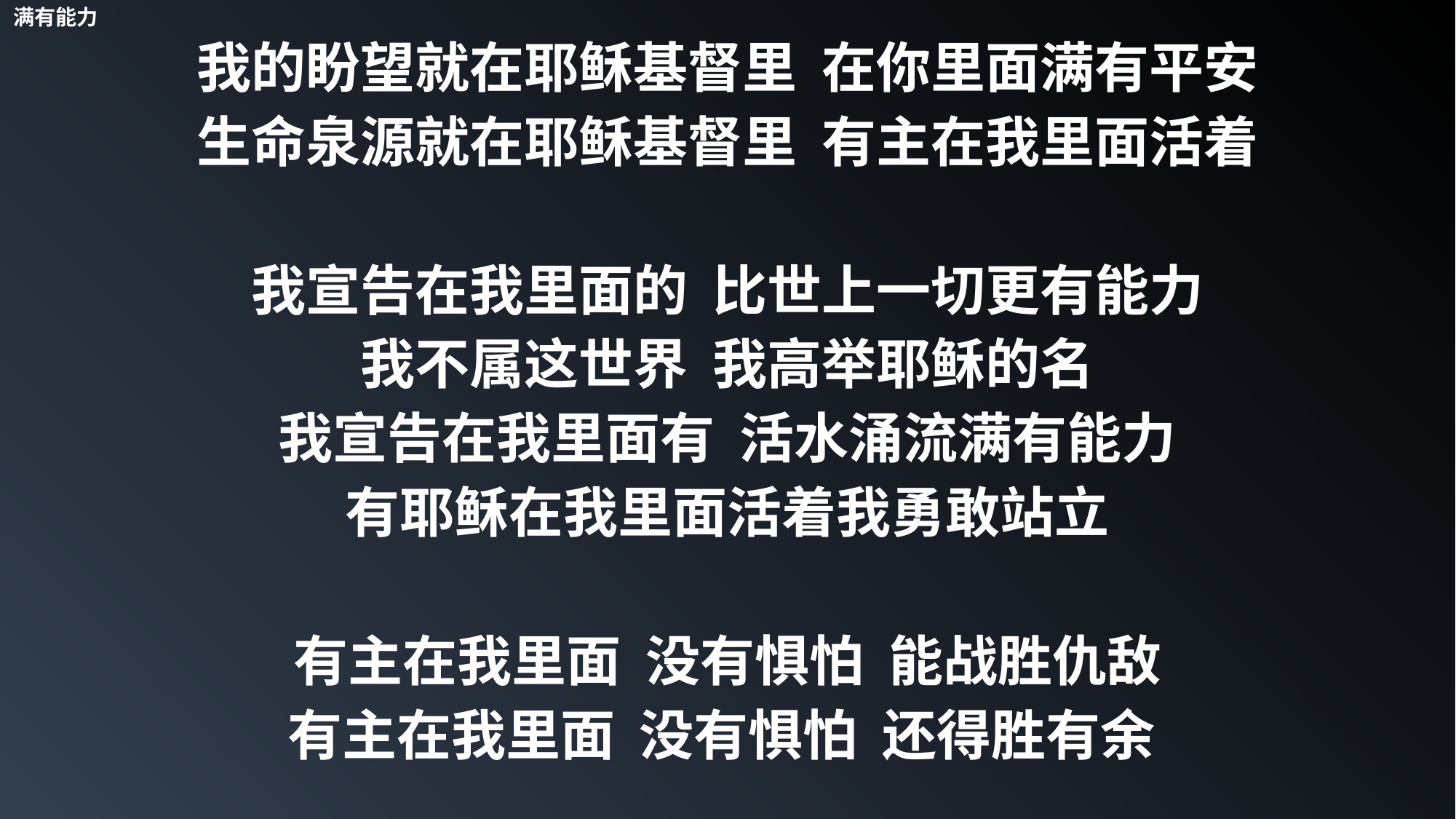

满有能力
我的盼望就在耶稣基督里  在你里面满有平安
生命泉源就在耶稣基督里  有主在我里面活着

我宣告在我里面的  比世上一切更有能力
我不属这世界  我高举耶稣的名
我宣告在我里面有  活水涌流满有能力
有耶稣在我里面活着我勇敢站立

有主在我里面  没有惧怕  能战胜仇敌
有主在我里面  没有惧怕  还得胜有余